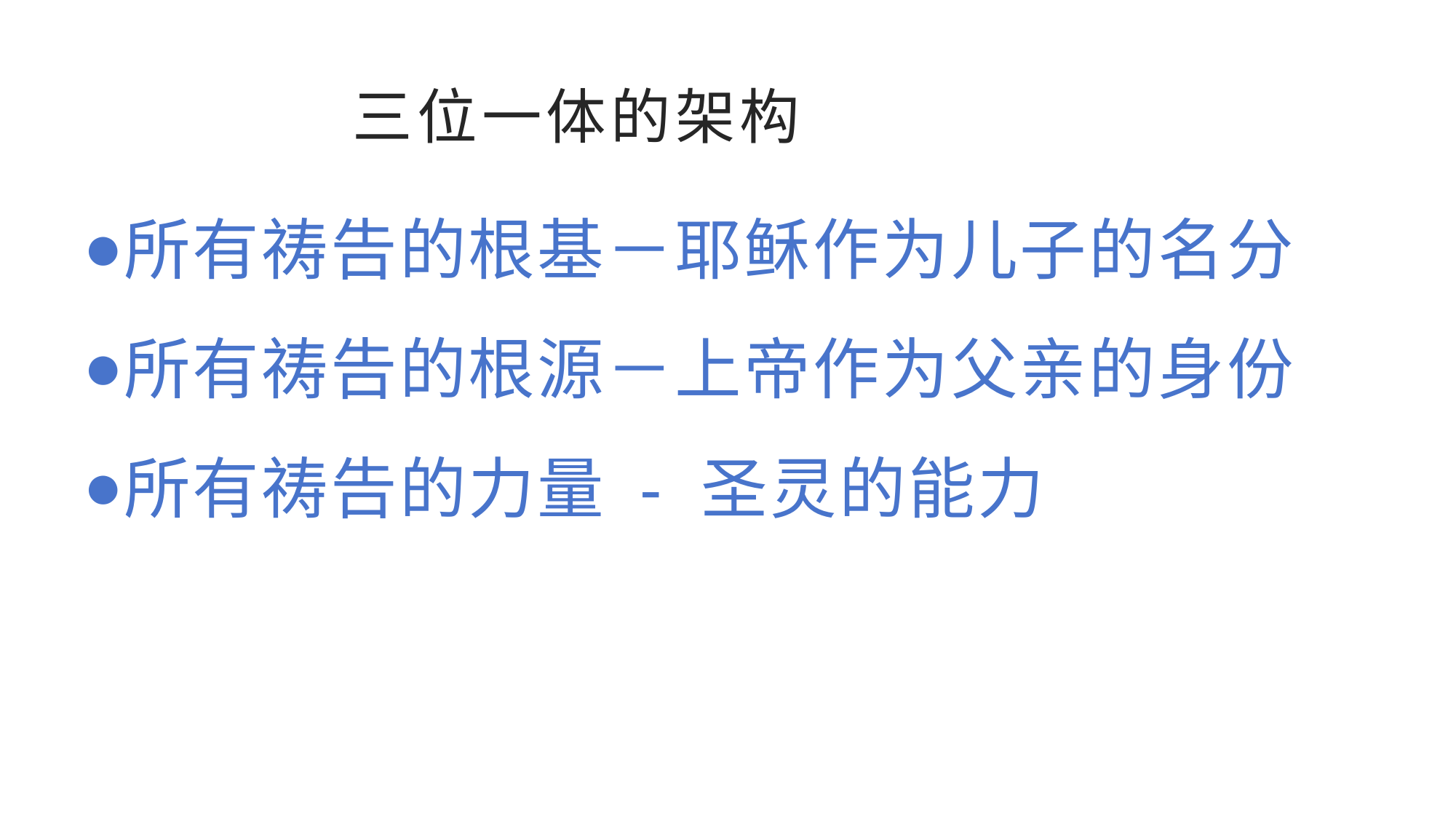

# 三位一体的架构
所有祷告的根基－耶稣作为儿子的名分
所有祷告的根源－上帝作为父亲的身份
所有祷告的力量 - 圣灵的能力